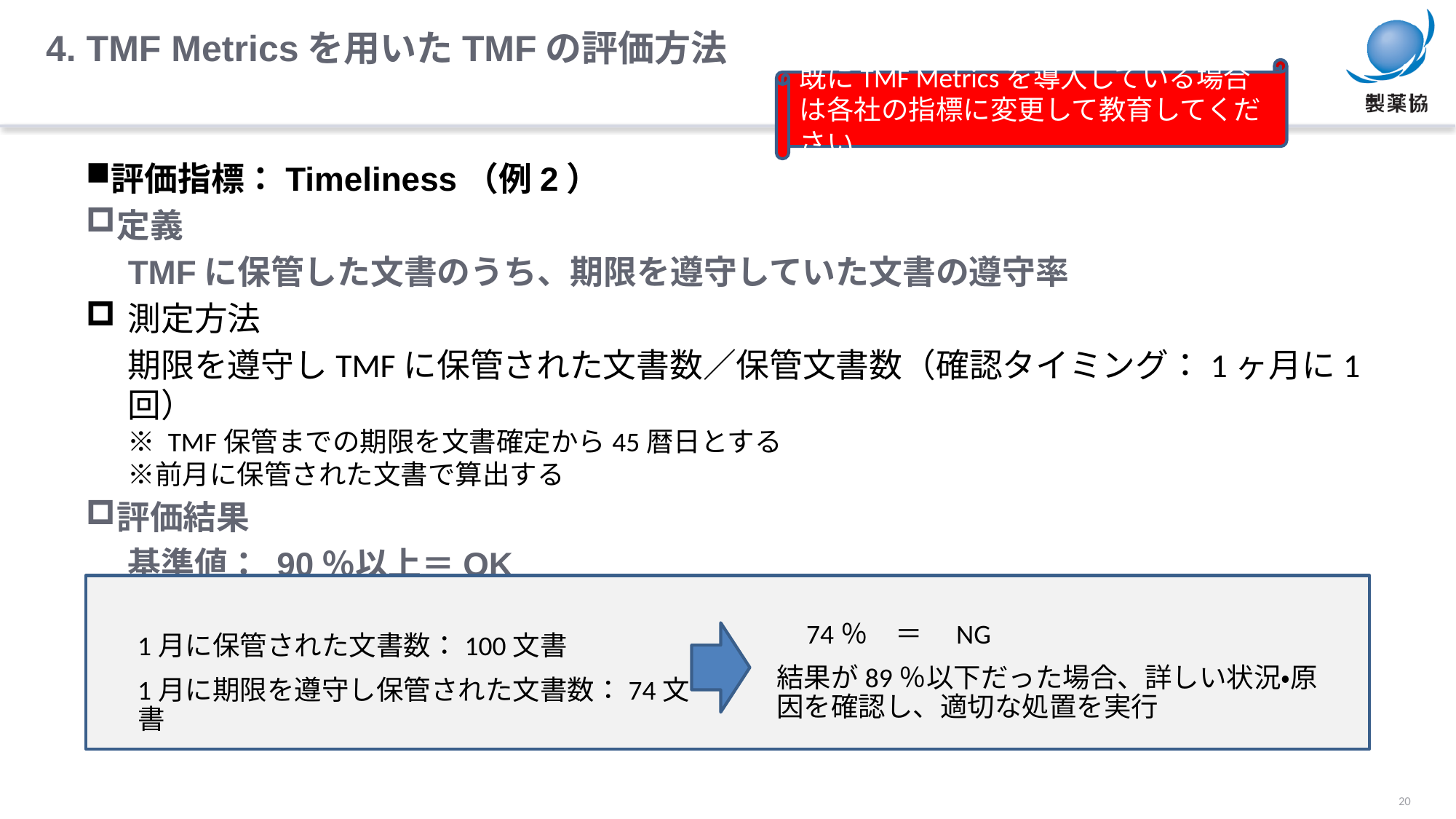

4. TMF Metricsを用いたTMFの評価方法
既にTMF Metricsを導入している場合は各社の指標に変更して教育してください
評価指標：Timeliness（例2）
定義
TMFに保管した文書のうち、期限を遵守していた文書の遵守率
測定方法
期限を遵守しTMFに保管された文書数／保管文書数（確認タイミング：1ヶ月に1回）
※ TMF保管までの期限を文書確定から45暦日とする
※前月に保管された文書で算出する
評価結果
基準値： 90％以上＝OK

74％　＝　NG

1月に保管された文書数：100文書
1月に期限を遵守し保管された文書数：74文書
結果が89％以下だった場合、詳しい状況・原因を確認し、適切な処置を実行
20